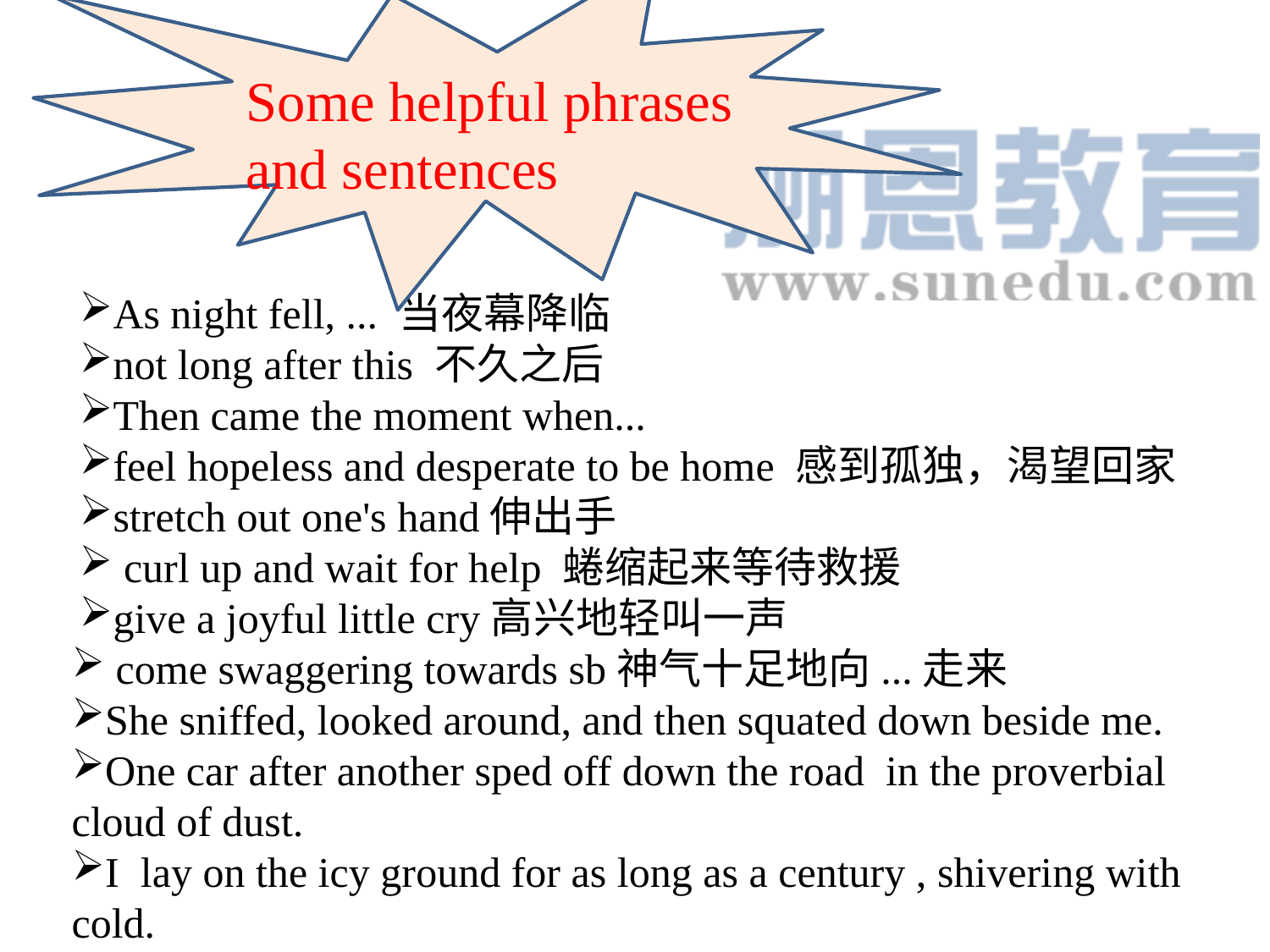

Some helpful phrases and sentences
As night fell, ... 当夜幕降临
not long after this 不久之后
Then came the moment when...
feel hopeless and desperate to be home 感到孤独，渴望回家
stretch out one's hand伸出手
 curl up and wait for help 蜷缩起来等待救援
give a joyful little cry高兴地轻叫一声
 come swaggering towards sb神气十足地向...走来
She sniffed, looked around, and then squated down beside me.
One car after another sped off down the road  in the proverbial cloud of dust.
I  lay on the icy ground for as long as a century , shivering with cold.